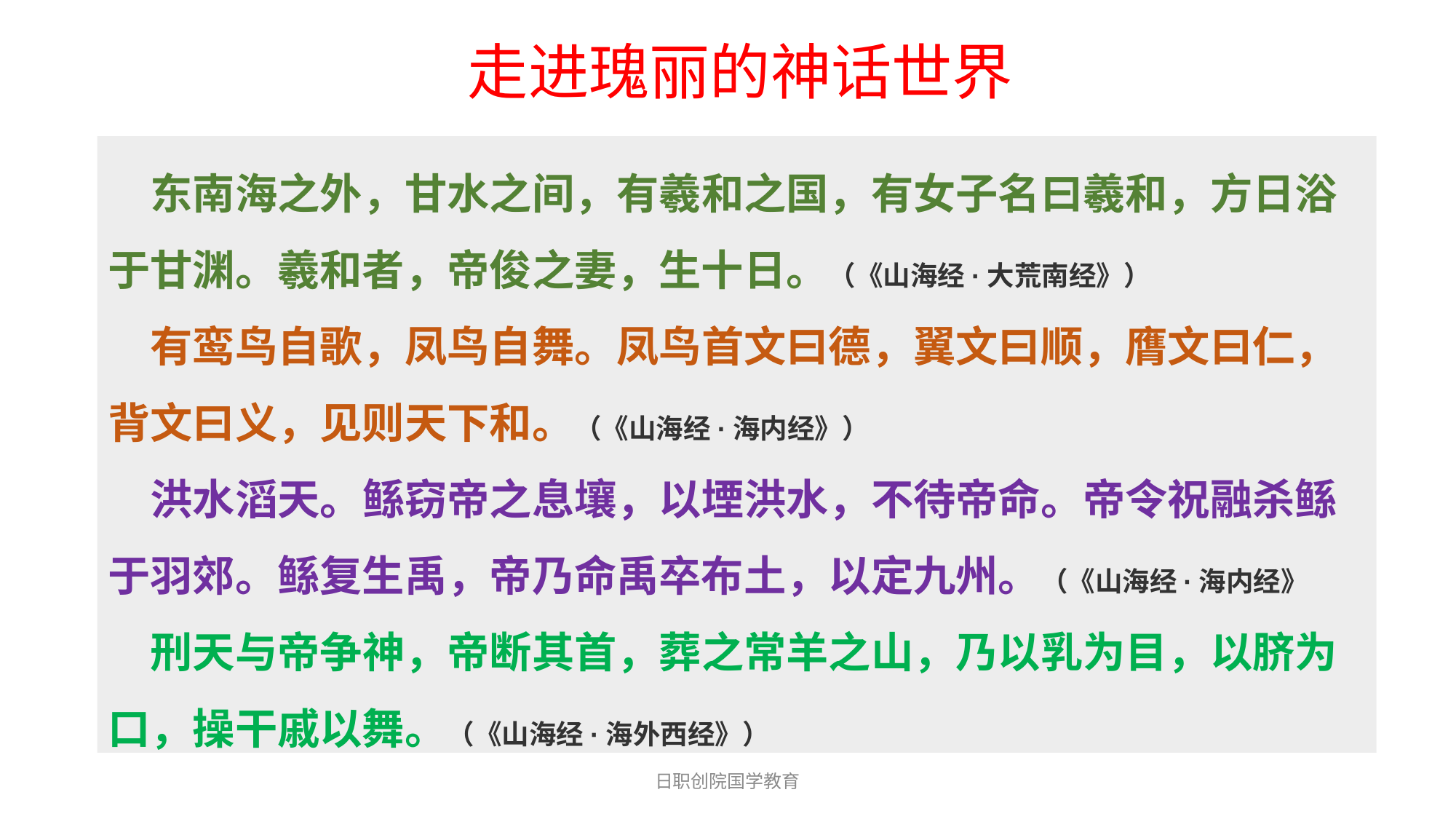

走进瑰丽的神话世界
东南海之外，甘水之间，有羲和之国，有女子名曰羲和，方日浴于甘渊。羲和者，帝俊之妻，生十日。（《山海经·大荒南经》）
有鸾鸟自歌，凤鸟自舞。凤鸟首文曰德，翼文曰顺，膺文曰仁，背文曰义，见则天下和。（《山海经·海内经》）
洪水滔天。鲧窃帝之息壤，以堙洪水，不待帝命。帝令祝融杀鲧于羽郊。鲧复生禹，帝乃命禹卒布土，以定九州。（《山海经·海内经》
刑天与帝争神，帝断其首，葬之常羊之山，乃以乳为目，以脐为口，操干戚以舞。（《山海经·海外西经》）
日职创院国学教育